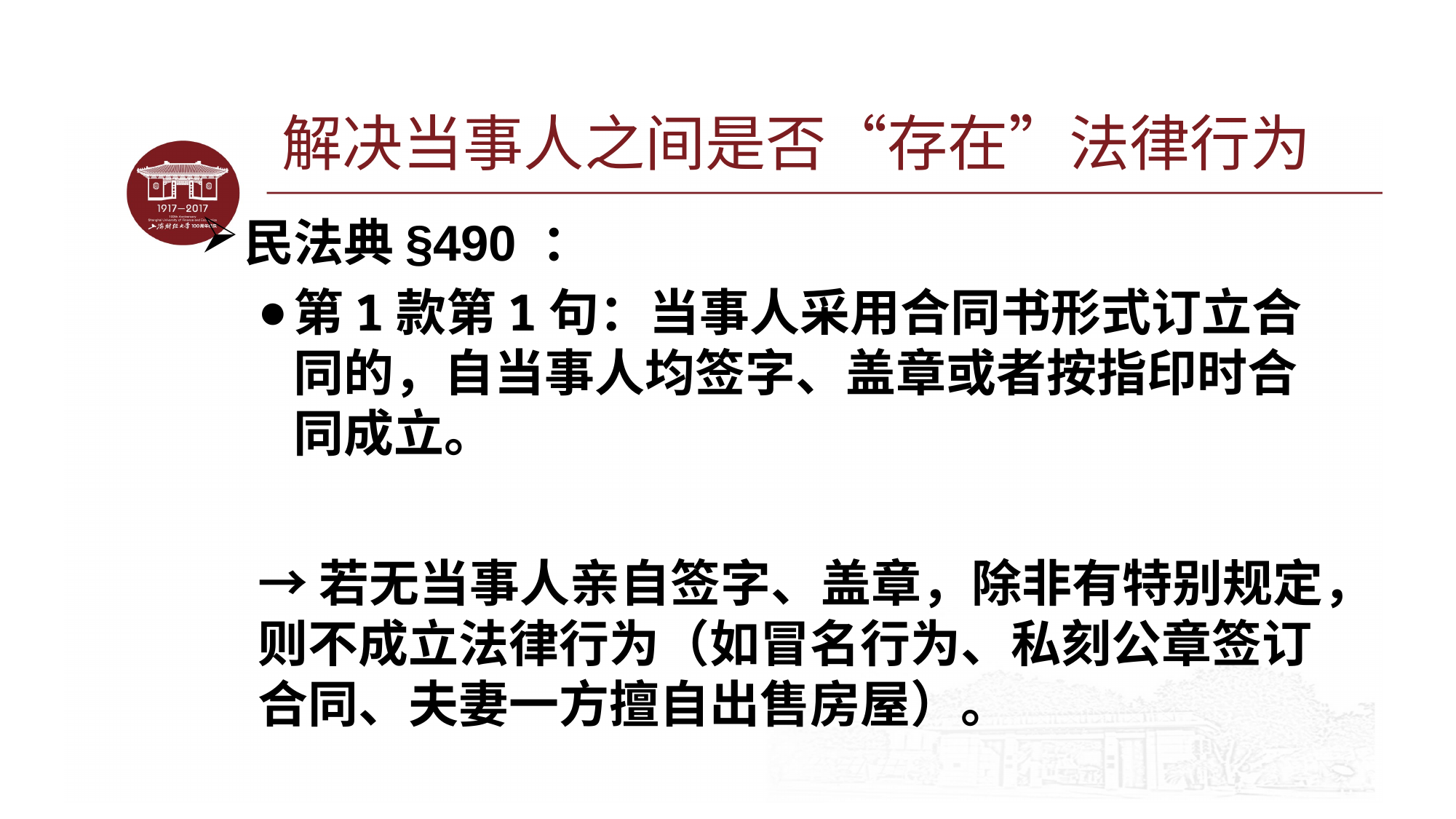

# 解决当事人之间是否“存在”法律行为
民法典§490 ：
第1款第1句：当事人采用合同书形式订立合同的，自当事人均签字、盖章或者按指印时合同成立。

→若无当事人亲自签字、盖章，除非有特别规定，则不成立法律行为（如冒名行为、私刻公章签订合同、夫妻一方擅自出售房屋）。